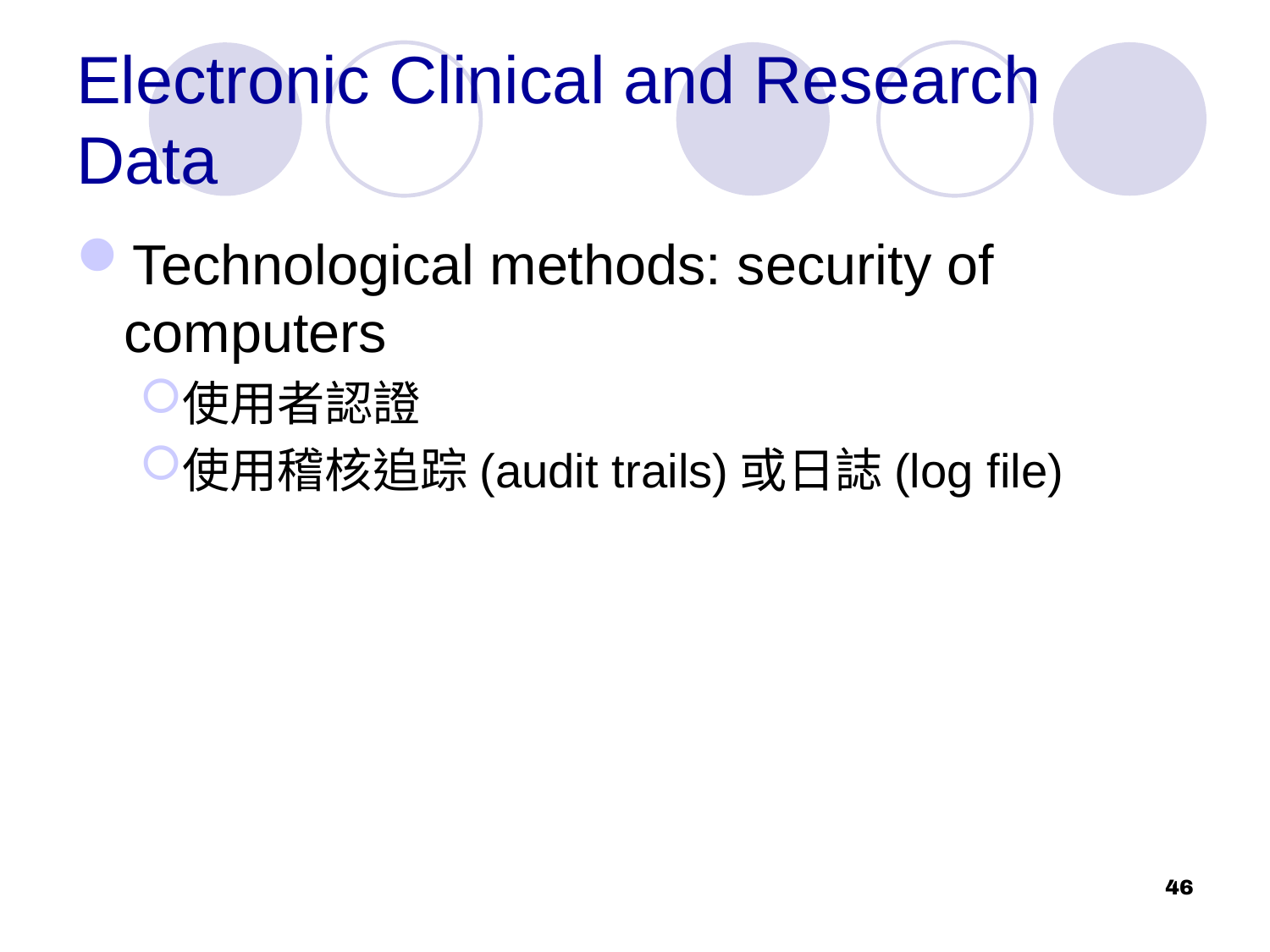

# Electronic Clinical and Research Data
Technological methods: security of computers
使用者認證
使用稽核追踪(audit trails)或日誌(log file)
46